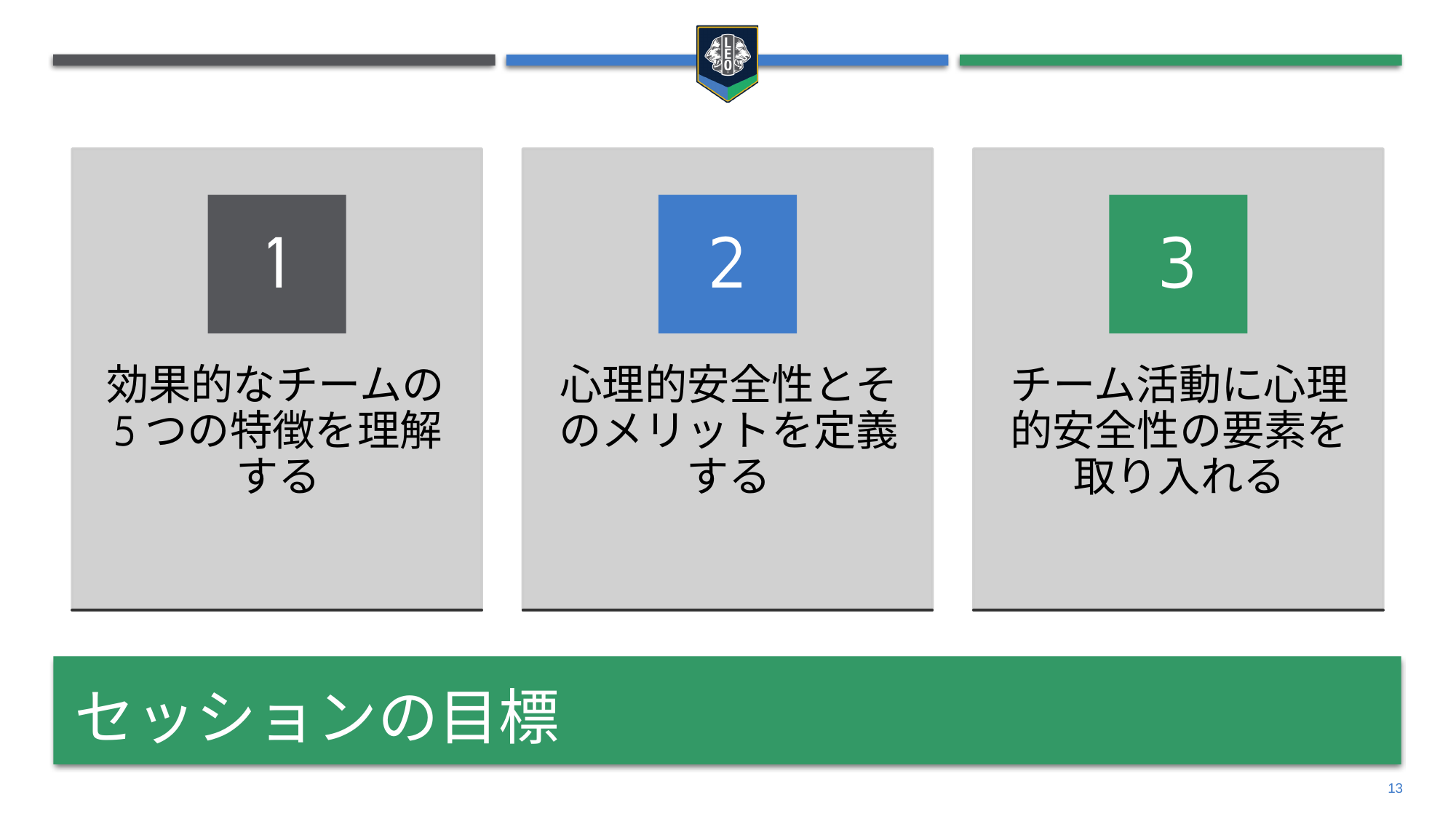

効果的なチームの5つの特徴を理解する
1
心理的安全性とそのメリットを定義する
2
チーム活動に心理的安全性の要素を取り入れる
3
# セッションの目標
13